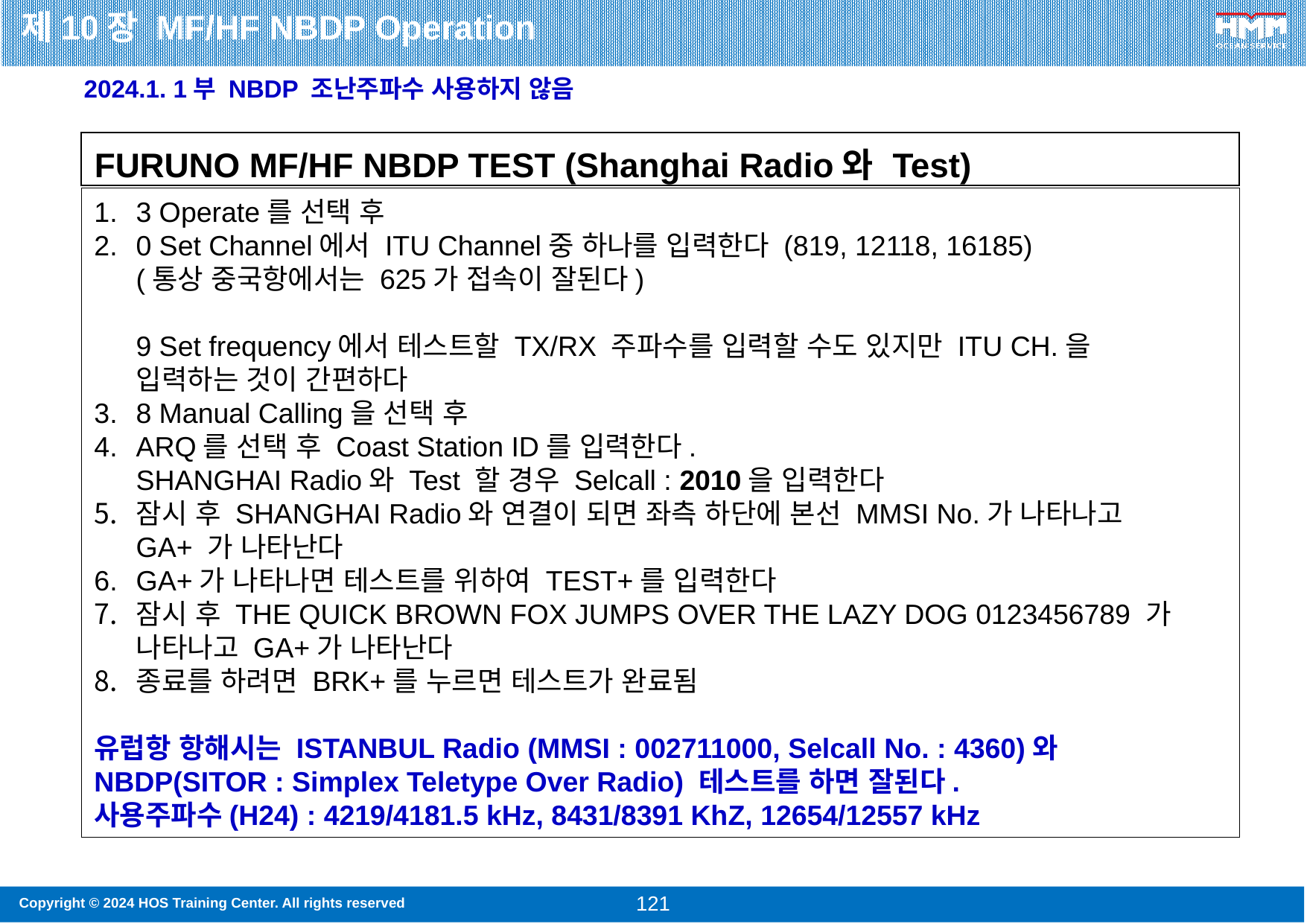

제10장 MF/HF NBDP Operation
2024.1. 1부 NBDP 조난주파수 사용하지 않음
| FURUNO MF/HF NBDP TEST (Shanghai Radio와 Test) |
| --- |
3 Operate를 선택 후
0 Set Channel에서 ITU Channel중 하나를 입력한다 (819, 12118, 16185)
(통상 중국항에서는 625가 접속이 잘된다)
9 Set frequency에서 테스트할 TX/RX 주파수를 입력할 수도 있지만 ITU CH.을
입력하는 것이 간편하다
8 Manual Calling을 선택 후
ARQ를 선택 후 Coast Station ID를 입력한다.
SHANGHAI Radio와 Test 할 경우 Selcall : 2010을 입력한다
잠시 후 SHANGHAI Radio와 연결이 되면 좌측 하단에 본선 MMSI No.가 나타나고
GA+ 가 나타난다
GA+가 나타나면 테스트를 위하여 TEST+를 입력한다
잠시 후 THE QUICK BROWN FOX JUMPS OVER THE LAZY DOG 0123456789 가
나타나고 GA+가 나타난다
종료를 하려면 BRK+를 누르면 테스트가 완료됨

유럽항 항해시는 ISTANBUL Radio (MMSI : 002711000, Selcall No. : 4360)와
NBDP(SITOR : Simplex Teletype Over Radio) 테스트를 하면 잘된다.
사용주파수(H24) : 4219/4181.5 kHz, 8431/8391 KhZ, 12654/12557 kHz
121